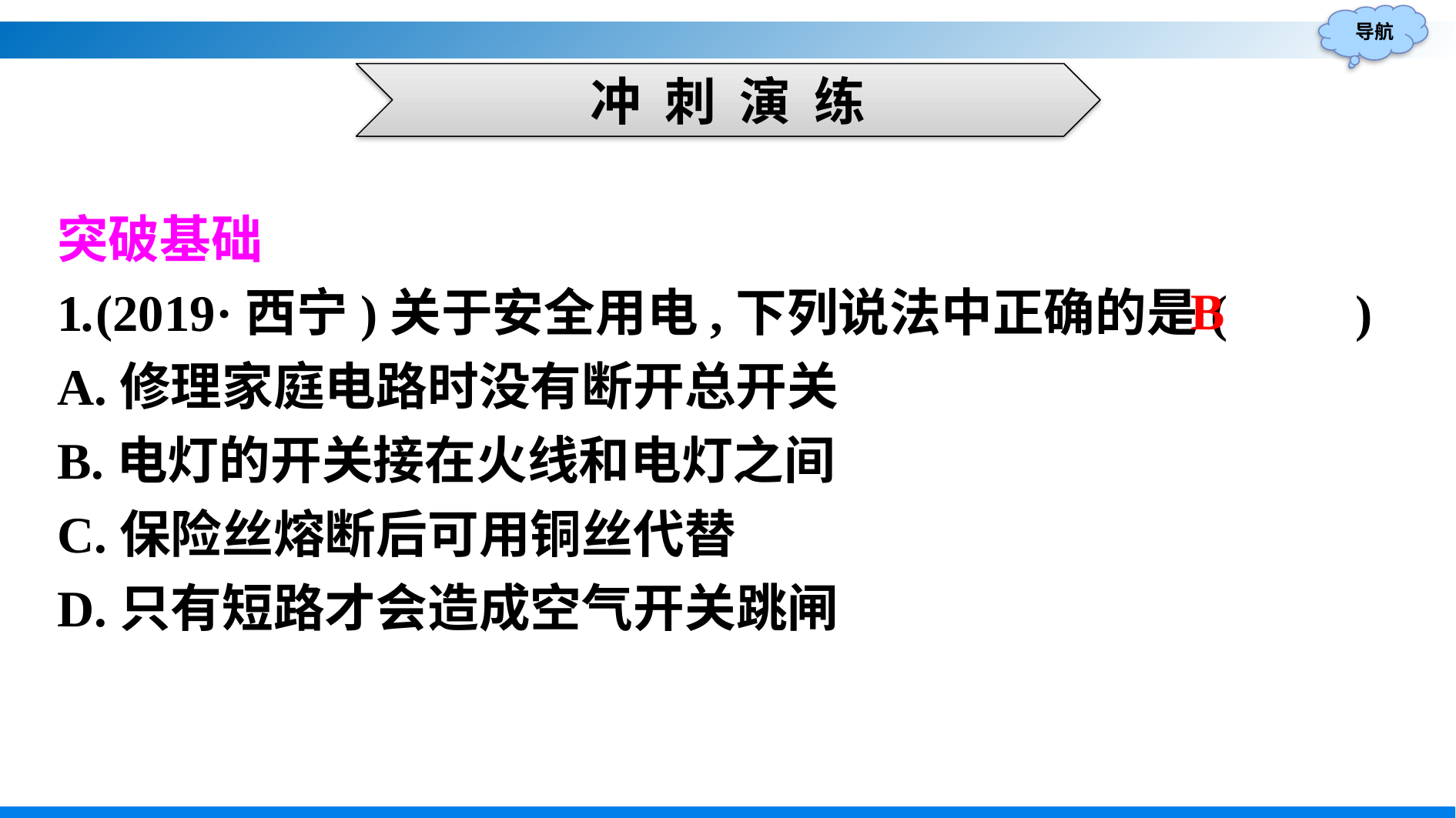

冲  刺  演  练
突破基础
1.(2019·西宁)关于安全用电,下列说法中正确的是(　　)
A.修理家庭电路时没有断开总开关
B.电灯的开关接在火线和电灯之间
C.保险丝熔断后可用铜丝代替
D.只有短路才会造成空气开关跳闸
B